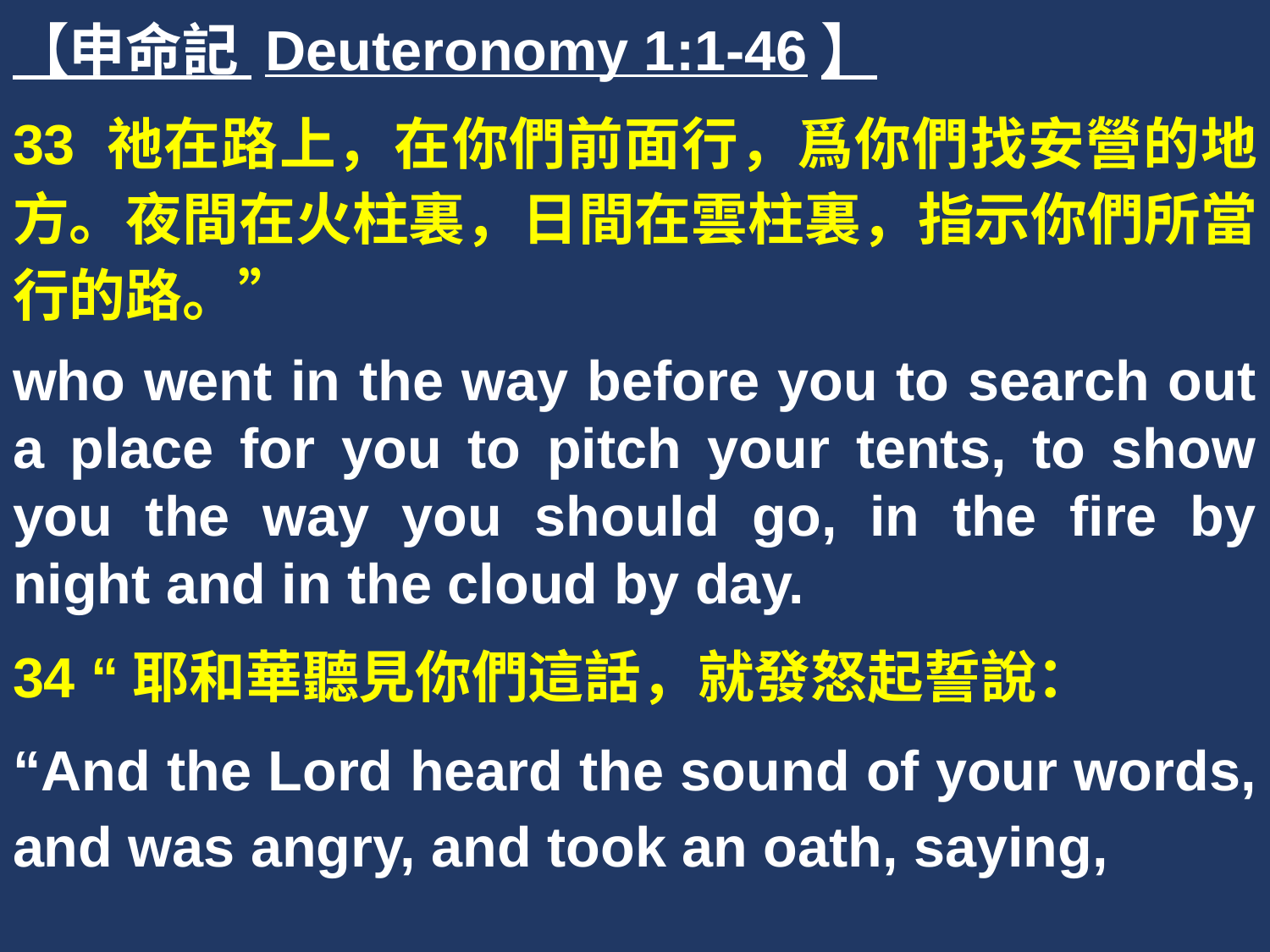

【申命記 Deuteronomy 1:1-46】
33 祂在路上，在你們前面行，爲你們找安營的地方。夜間在火柱裏，日間在雲柱裏，指示你們所當行的路。”
who went in the way before you to search out a place for you to pitch your tents, to show you the way you should go, in the fire by night and in the cloud by day.
34 “耶和華聽見你們這話，就發怒起誓說：
“And the Lord heard the sound of your words, and was angry, and took an oath, saying,